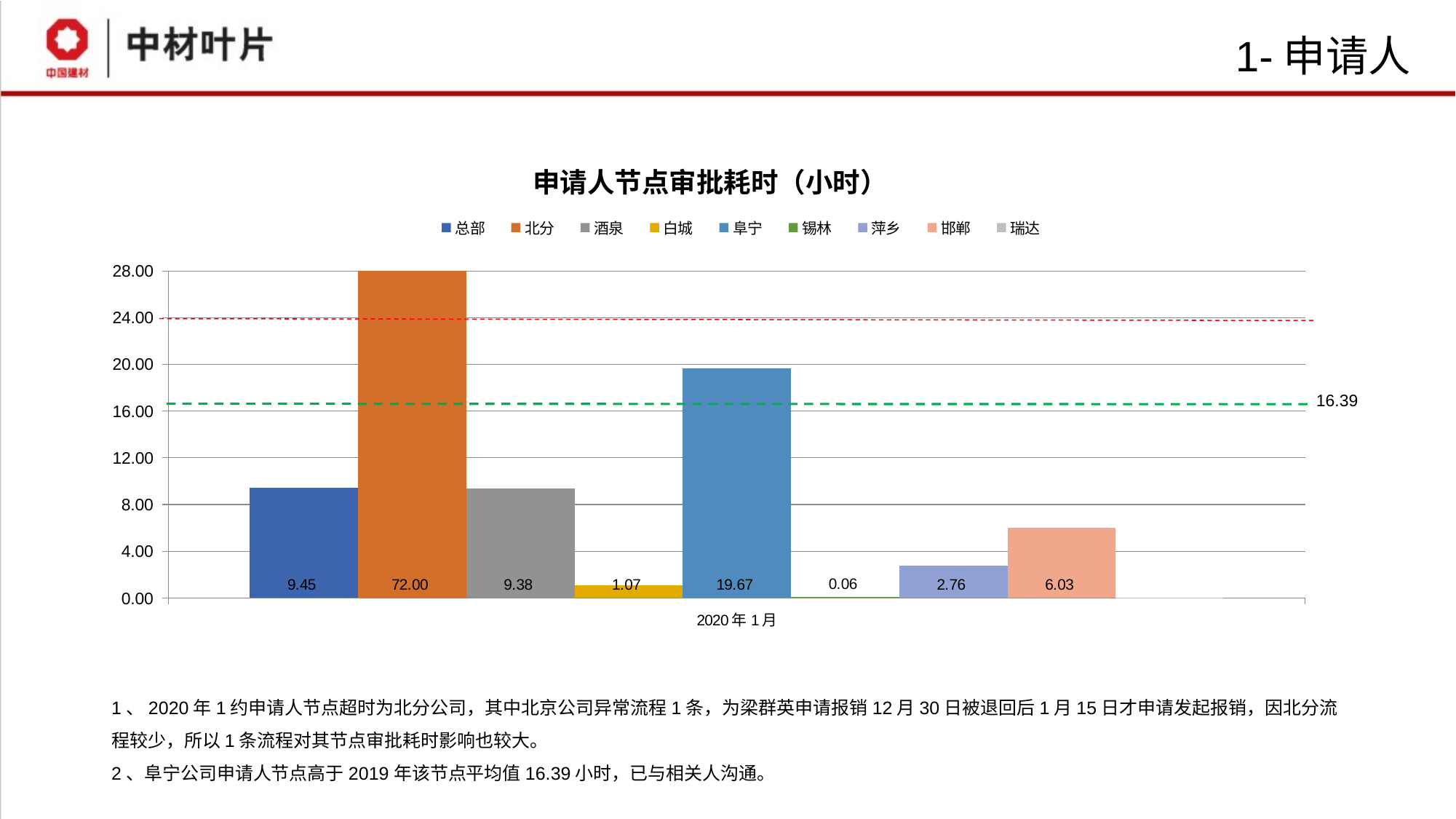

# 1-申请人

### Chart: 申请人节点审批耗时（小时）

| Category | 总部 | 北分 | 酒泉 | 白城 | 阜宁 | 锡林 | 萍乡 | 邯郸 | 瑞达 |
|---|---|---|---|---|---|---|---|---|---|
| 2020年1月 | 9.454951881014422 | 72.0 | 9.383197674426244 | 1.0694861111085632 | 19.666751207728137 | 0.060505952380481176 | 2.7552160493893707 | 6.027473544968026 | 0.021161616155454383 |
16.39
1、2020年1约申请人节点超时为北分公司，其中北京公司异常流程1条，为梁群英申请报销12月30日被退回后1月15日才申请发起报销，因北分流程较少，所以1条流程对其节点审批耗时影响也较大。
2、阜宁公司申请人节点高于2019年该节点平均值16.39小时，已与相关人沟通。